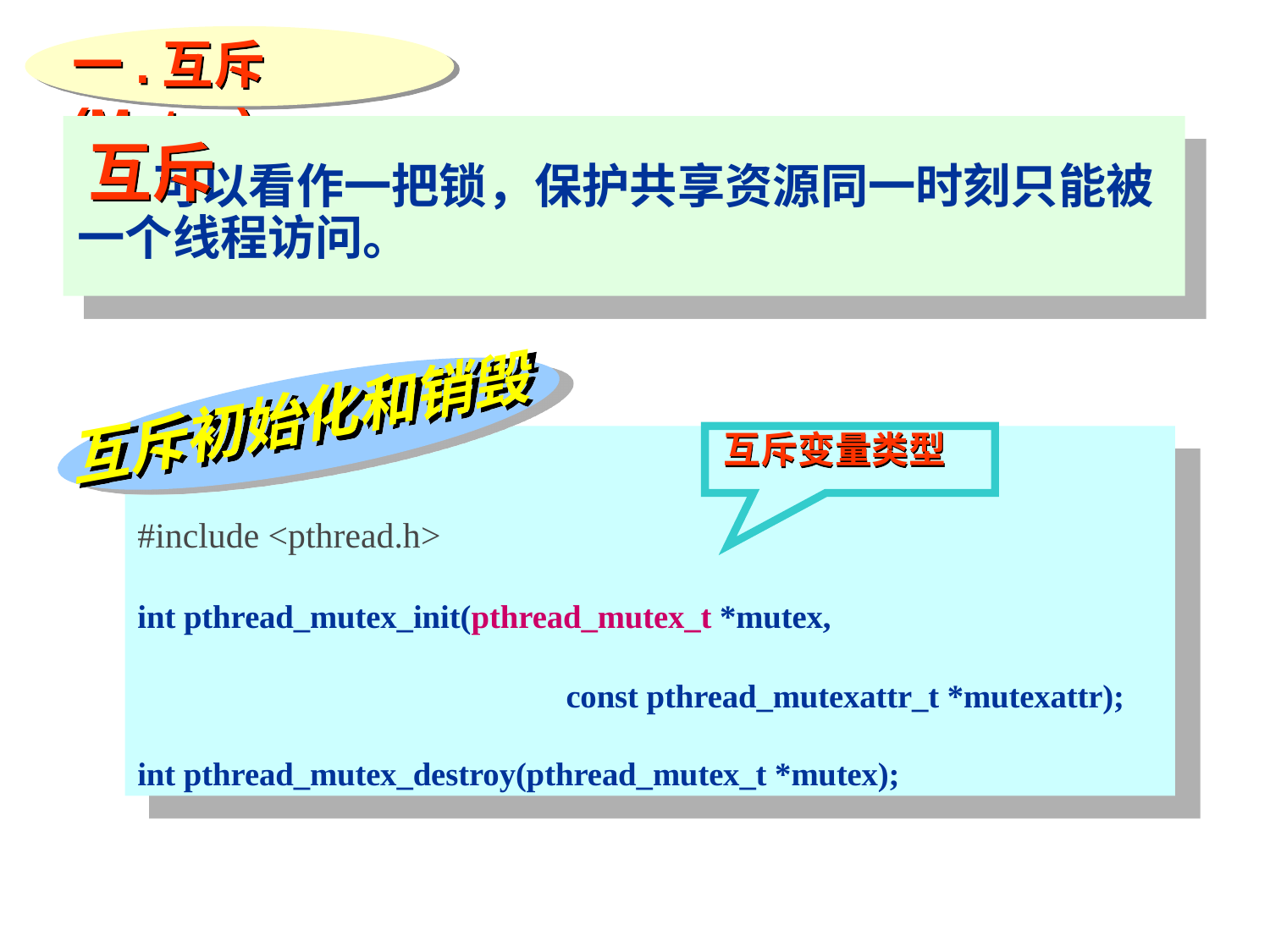

一.互斥(Mutex)

互斥
      可以看作一把锁，保护共享资源同一时刻只能被一个线程访问。
互斥初始化和销毁

互斥变量类型

#include <pthread.h>
int pthread_mutex_init(pthread_mutex_t *mutex,
				const pthread_mutexattr_t *mutexattr);
int pthread_mutex_destroy(pthread_mutex_t *mutex);